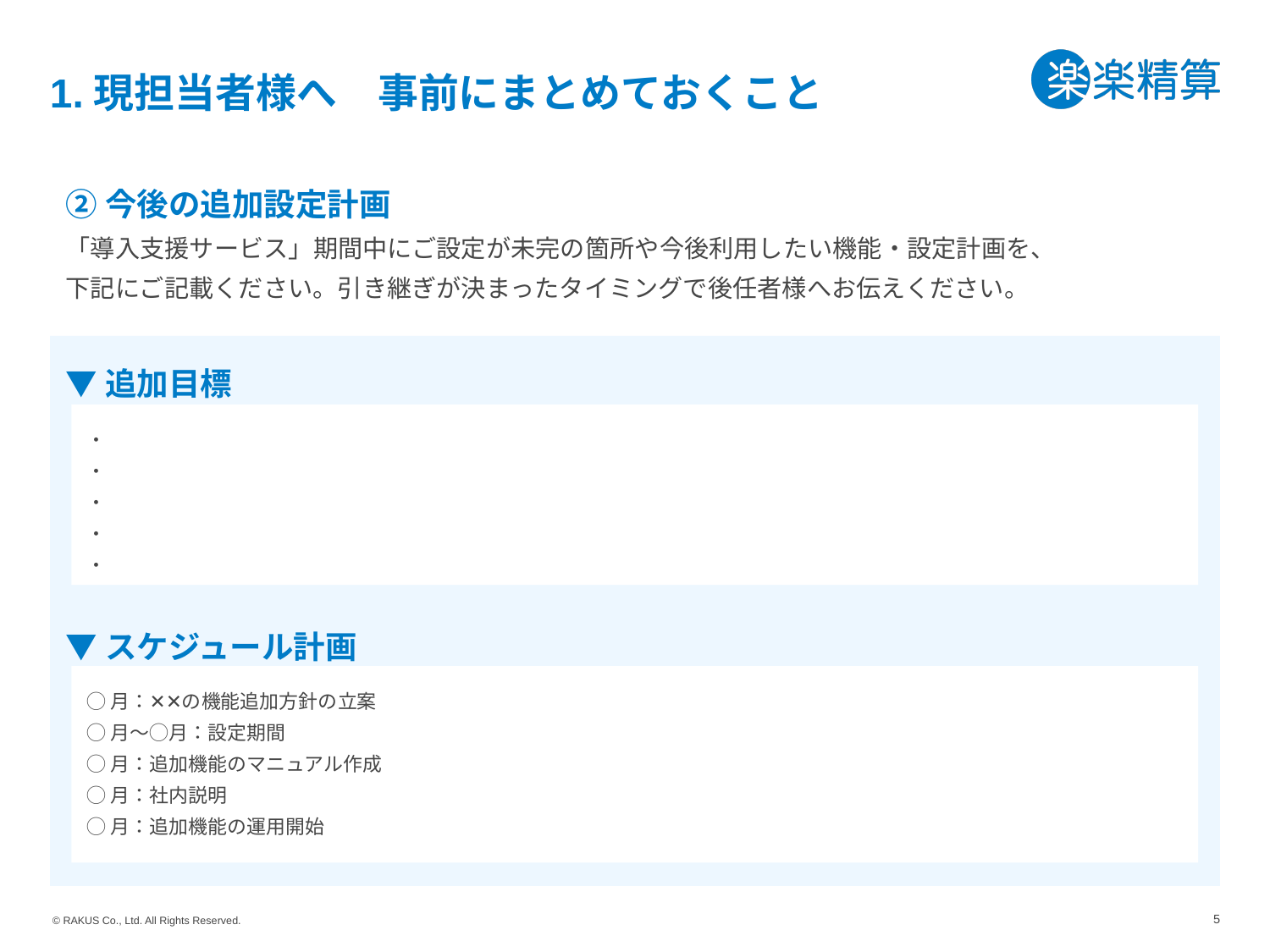

# 1.現担当者様へ　事前にまとめておくこと
②今後の追加設定計画
「導入支援サービス」期間中にご設定が未完の箇所や今後利用したい機能・設定計画を、
下記にご記載ください。引き継ぎが決まったタイミングで後任者様へお伝えください。

▼追加目標

・
・
・
・
・
▼スケジュール計画
◯月：✕✕の機能追加方針の立案
◯月～◯月：設定期間
◯月：追加機能のマニュアル作成
◯月：社内説明
◯月：追加機能の運用開始

5